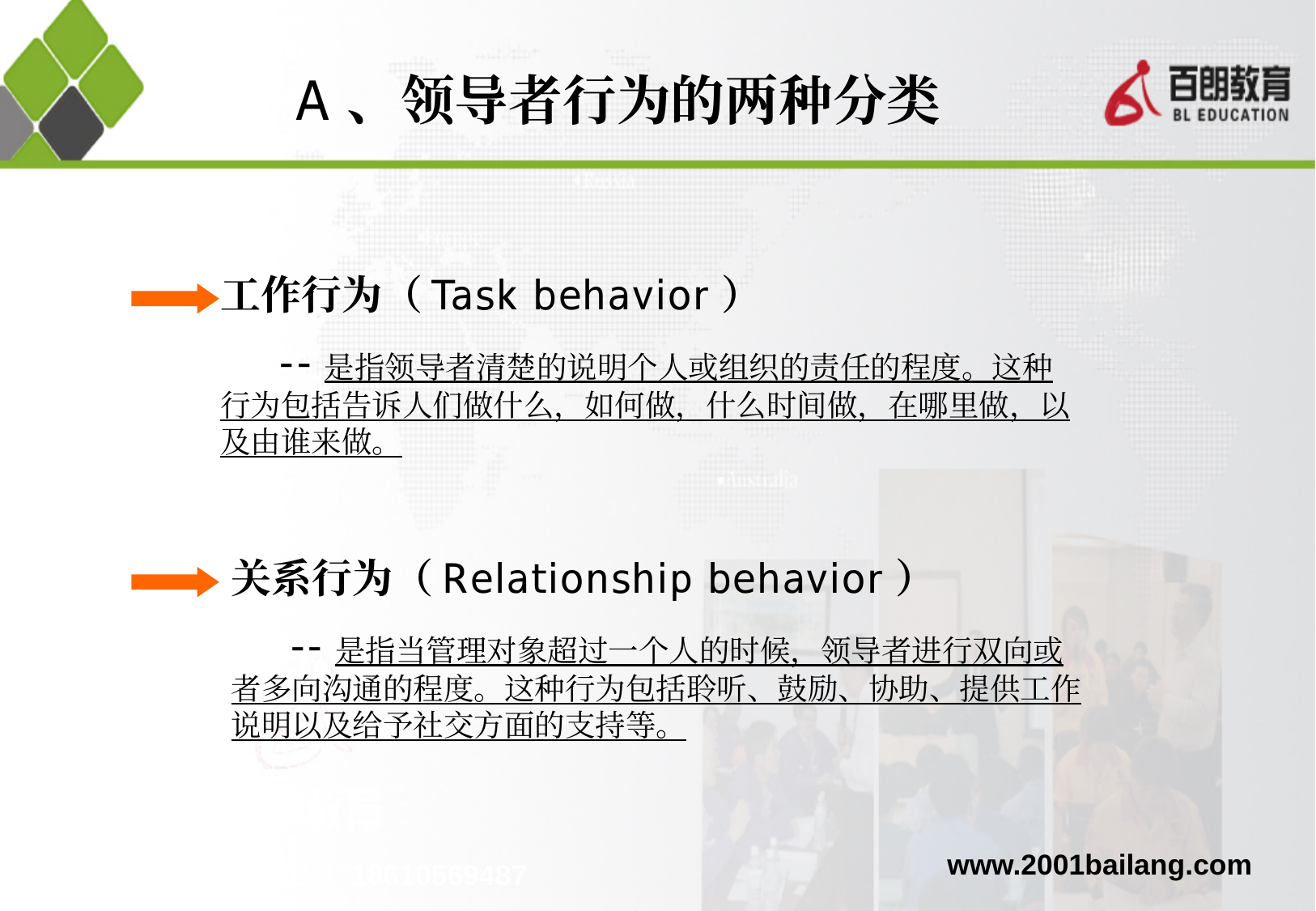

A、领导者行为的两种分类
工作行为（Task behavior）
     --是指领导者清楚的说明个人或组织的责任的程度。这种行为包括告诉人们做什么，如何做，什么时间做，在哪里做，以及由谁来做。

关系行为（Relationship behavior）
     --是指当管理对象超过一个人的时候，领导者进行双向或者多向沟通的程度。这种行为包括聆听、鼓励、协助、提供工作说明以及给予社交方面的支持等。